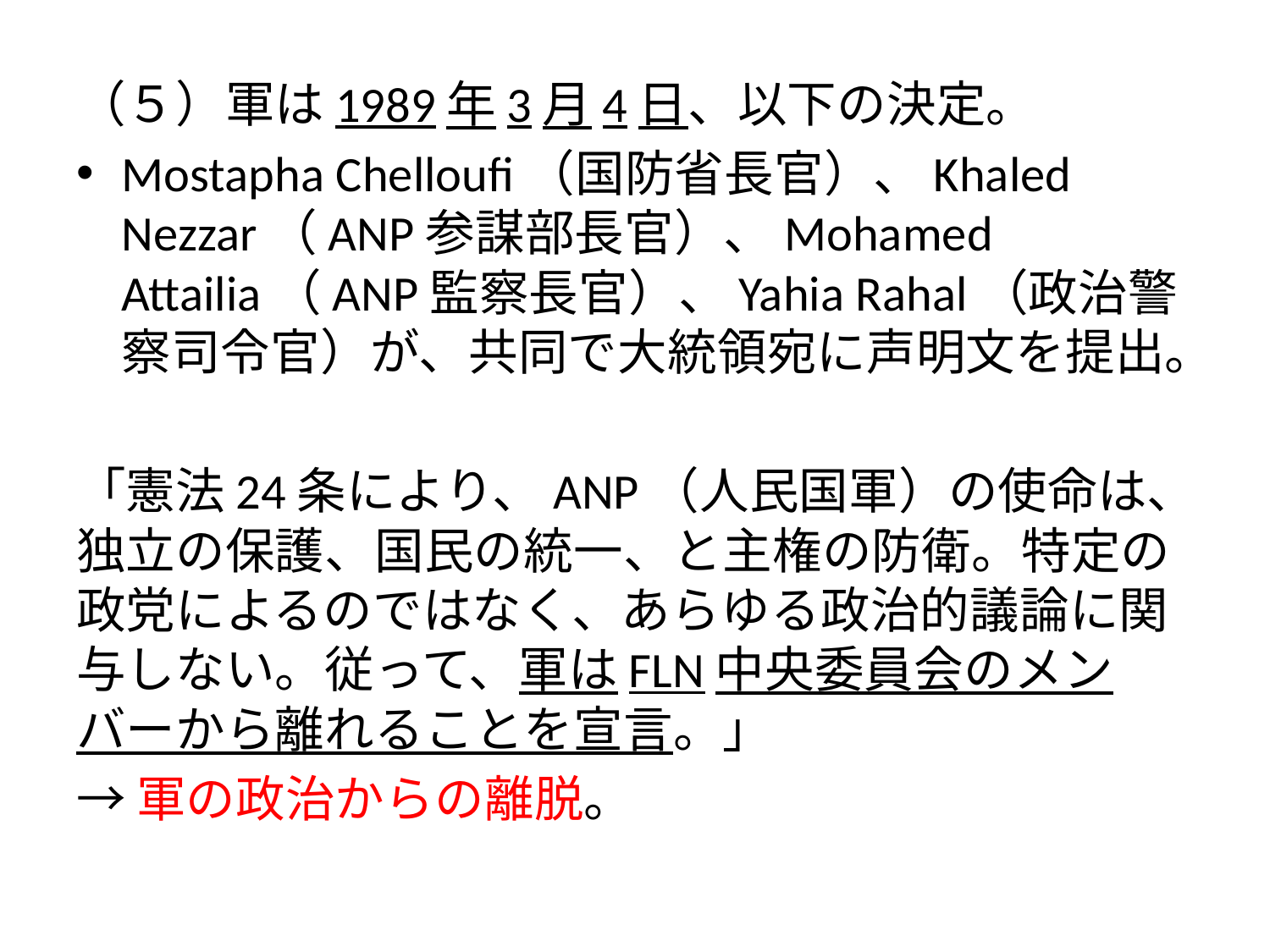

（５）軍は1989年3月4日、以下の決定。
Mostapha Chelloufi（国防省長官）、Khaled Nezzar（ANP参謀部長官）、Mohamed Attailia（ANP監察長官）、Yahia Rahal（政治警察司令官）が、共同で大統領宛に声明文を提出。

「憲法24条により、ANP（人民国軍）の使命は、独立の保護、国民の統一、と主権の防衛。特定の政党によるのではなく、あらゆる政治的議論に関与しない。従って、軍はFLN中央委員会のメンバーから離れることを宣言。」
→軍の政治からの離脱。